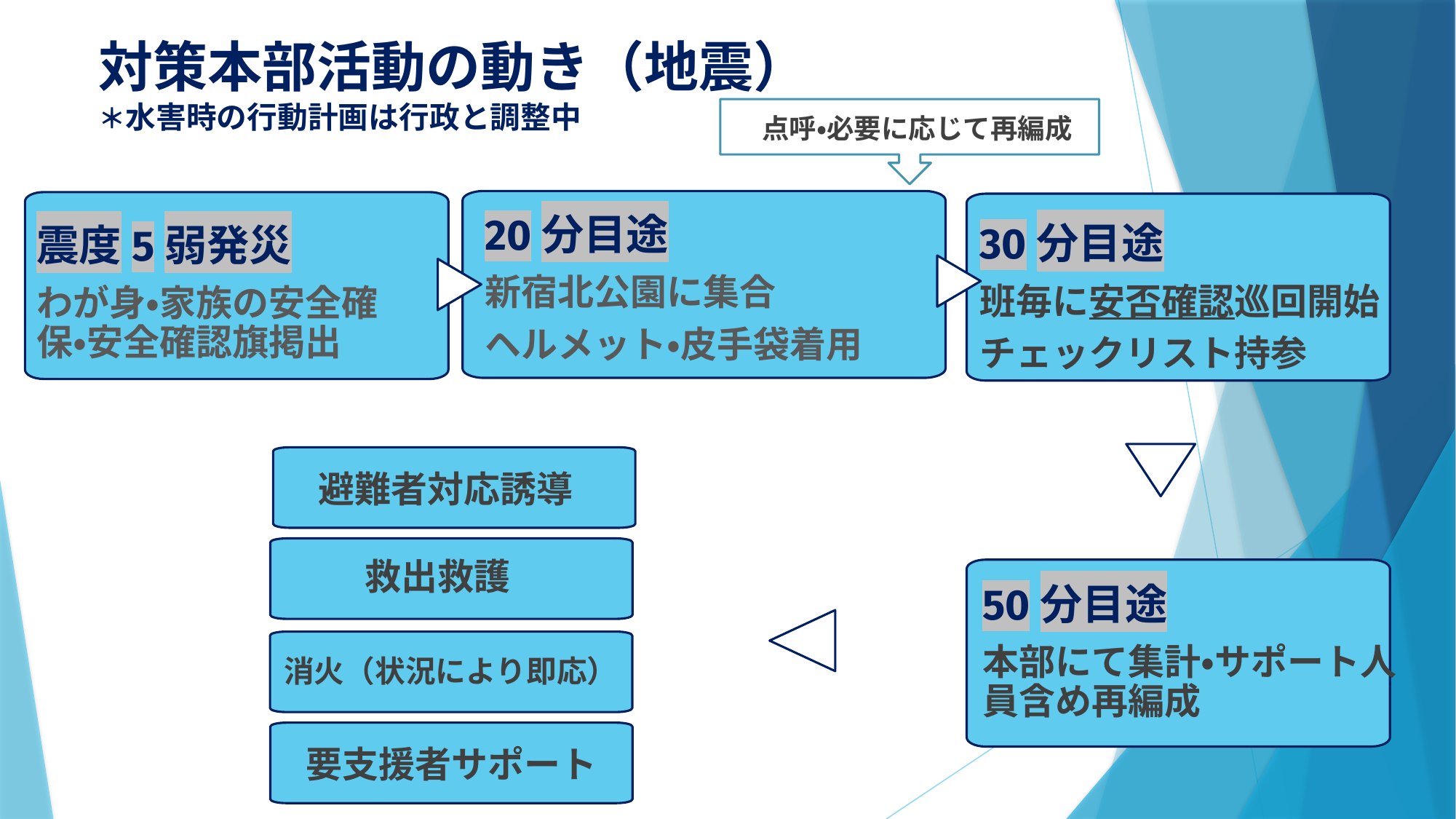

# 対策本部活動の動き（地震） ＊水害時の行動計画は行政と調整中

点呼・必要に応じて再編成
20分目途
新宿北公園に集合
ヘルメット・皮手袋着用
震度5弱発災
わが身・家族の安全確保・安全確認旗掲出

30分目途
班毎に安否確認巡回開始
チェックリスト持参

避難者対応誘導

救出救護

50分目途
本部にて集計・サポート人員含め再編成

消火（状況により即応）
要支援者サポート